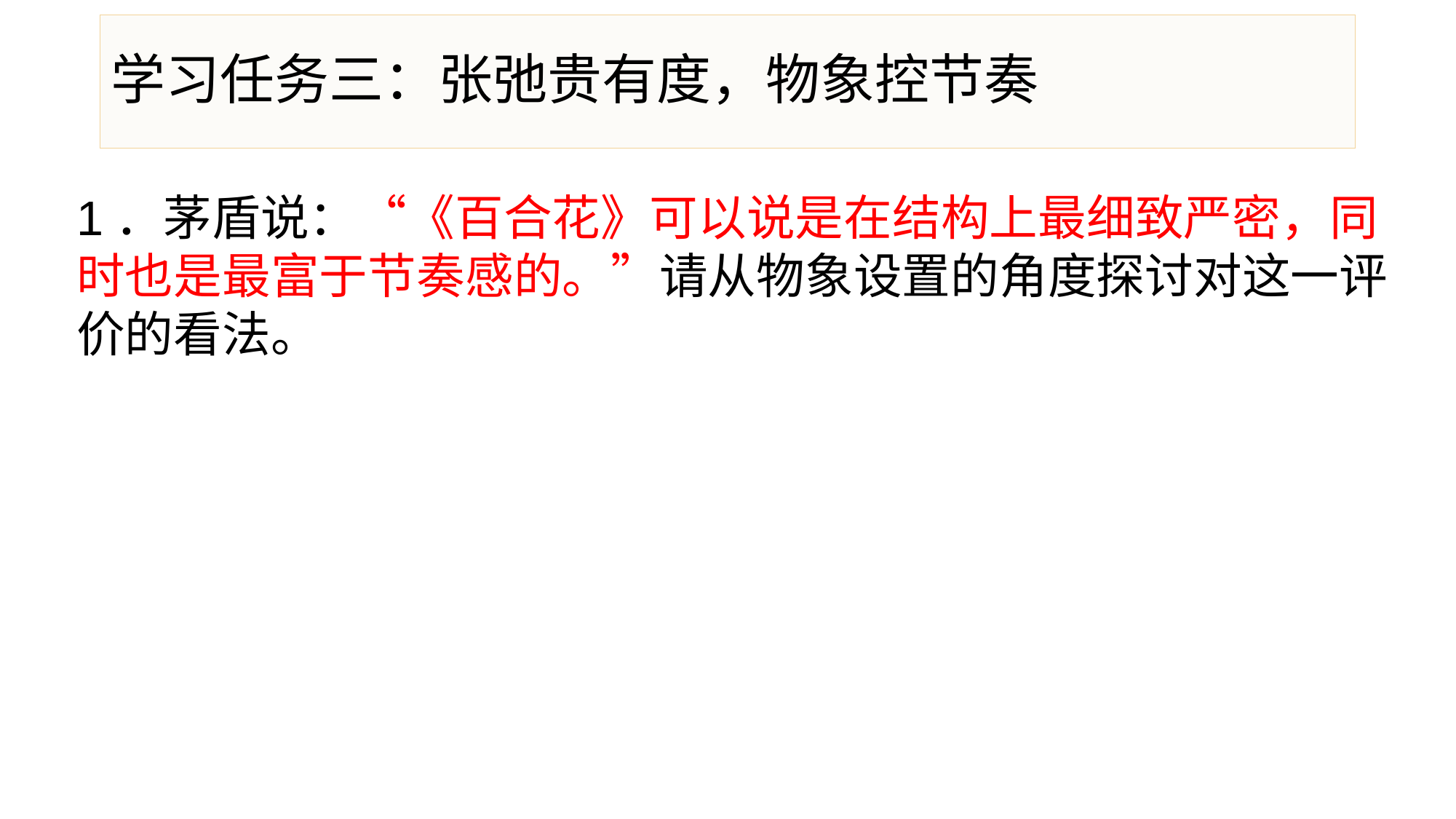

# 学习任务三：张弛贵有度，物象控节奏
1．茅盾说：“《百合花》可以说是在结构上最细致严密，同时也是最富于节奏感的。”请从物象设置的角度探讨对这一评价的看法。